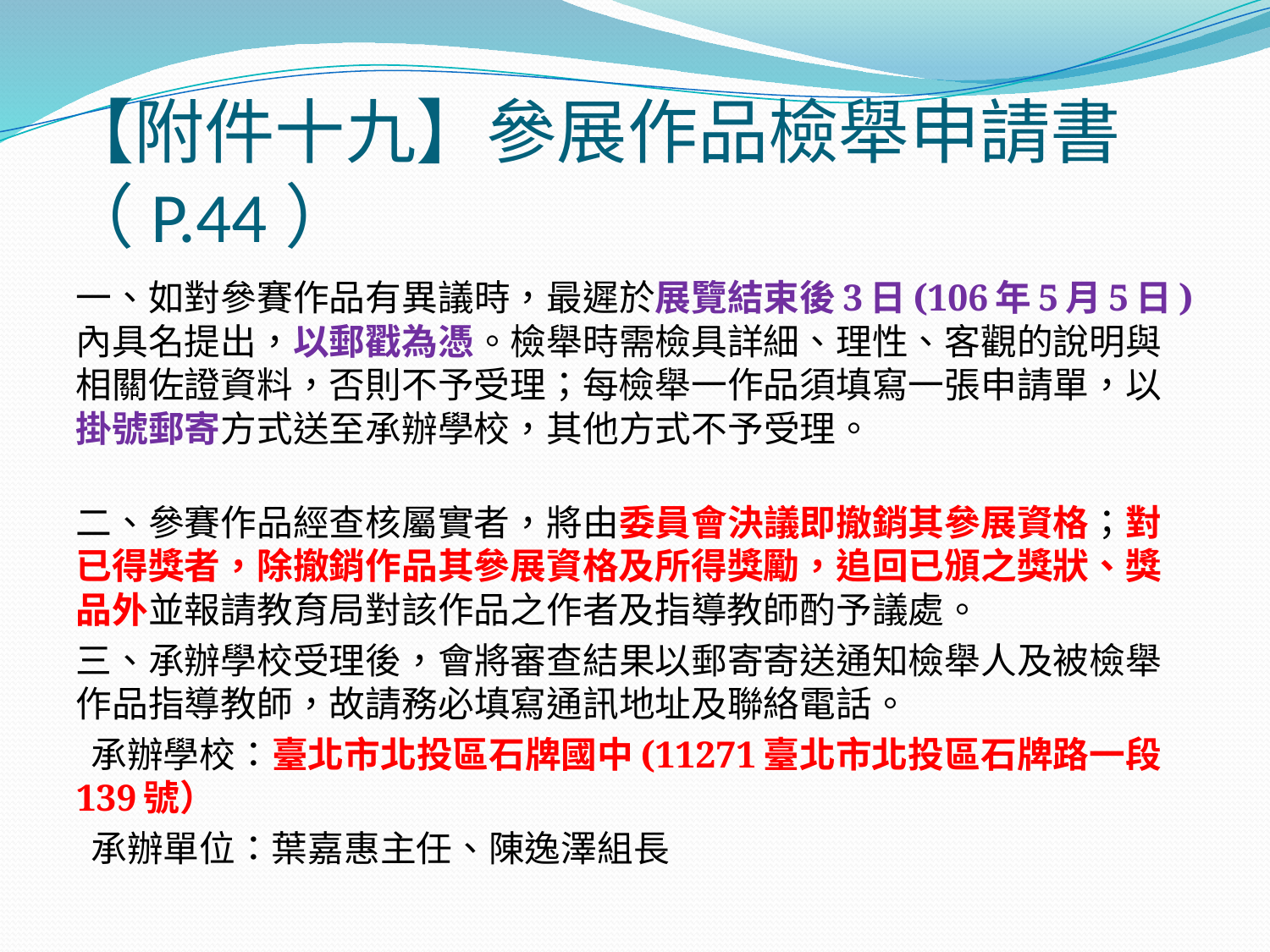

# 【附件十九】參展作品檢舉申請書（P.44）
一、如對參賽作品有異議時，最遲於展覽結束後3日(106年5月5日)內具名提出，以郵戳為憑。檢舉時需檢具詳細、理性、客觀的說明與相關佐證資料，否則不予受理；每檢舉一作品須填寫一張申請單，以掛號郵寄方式送至承辦學校，其他方式不予受理。
二、參賽作品經查核屬實者，將由委員會決議即撤銷其參展資格；對已得獎者，除撤銷作品其參展資格及所得獎勵，追回已頒之獎狀、獎品外並報請教育局對該作品之作者及指導教師酌予議處。
三、承辦學校受理後，會將審查結果以郵寄寄送通知檢舉人及被檢舉作品指導教師，故請務必填寫通訊地址及聯絡電話。
 承辦學校：臺北市北投區石牌國中(11271臺北市北投區石牌路一段139號）
 承辦單位：葉嘉惠主任、陳逸澤組長